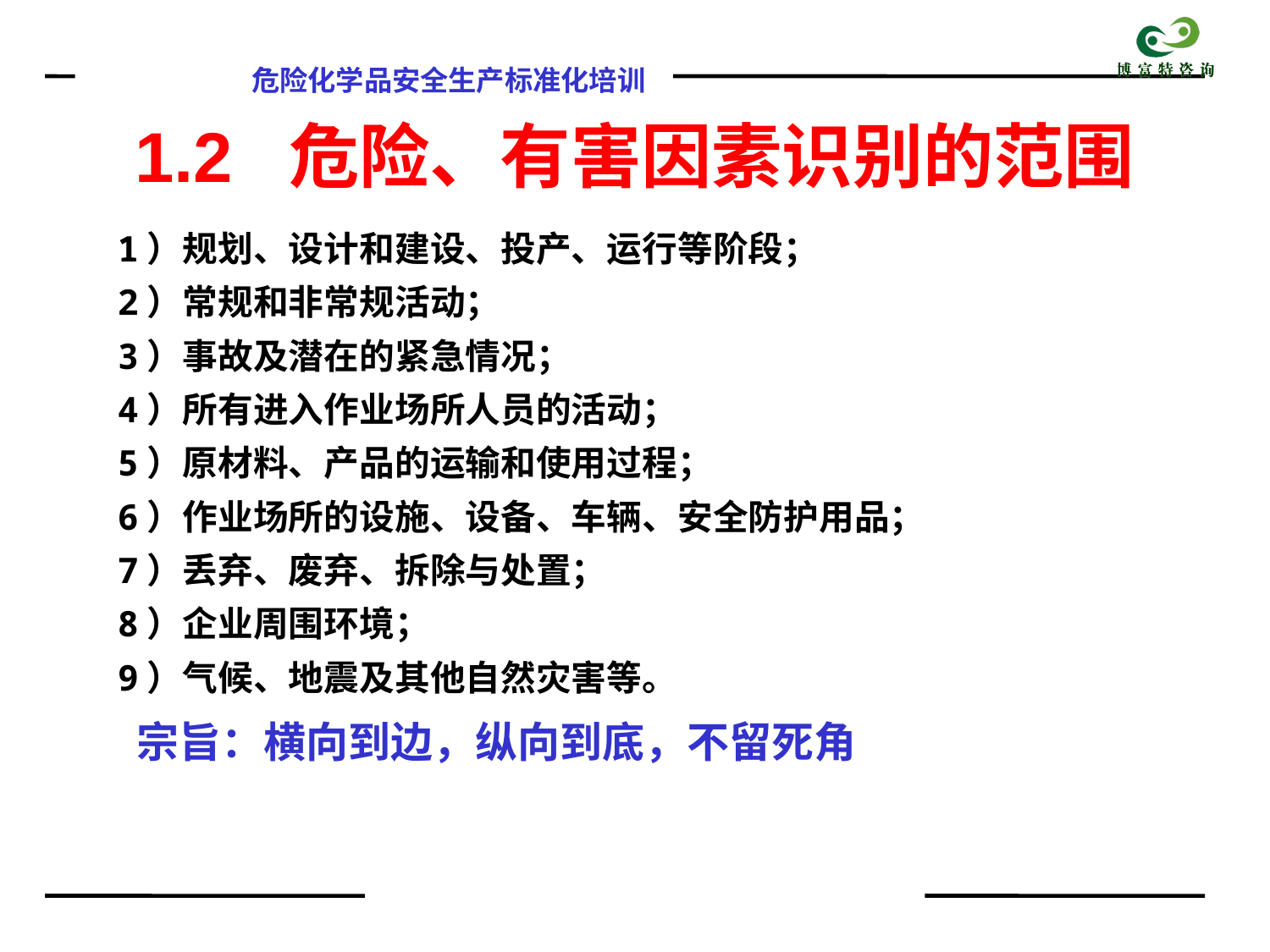

# 1.2  危险、有害因素识别的范围
1）规划、设计和建设、投产、运行等阶段；
2）常规和非常规活动；
3）事故及潜在的紧急情况；
4）所有进入作业场所人员的活动；
5）原材料、产品的运输和使用过程；
6）作业场所的设施、设备、车辆、安全防护用品；
7）丢弃、废弃、拆除与处置；
8）企业周围环境；
9）气候、地震及其他自然灾害等。
  宗旨：横向到边，纵向到底，不留死角